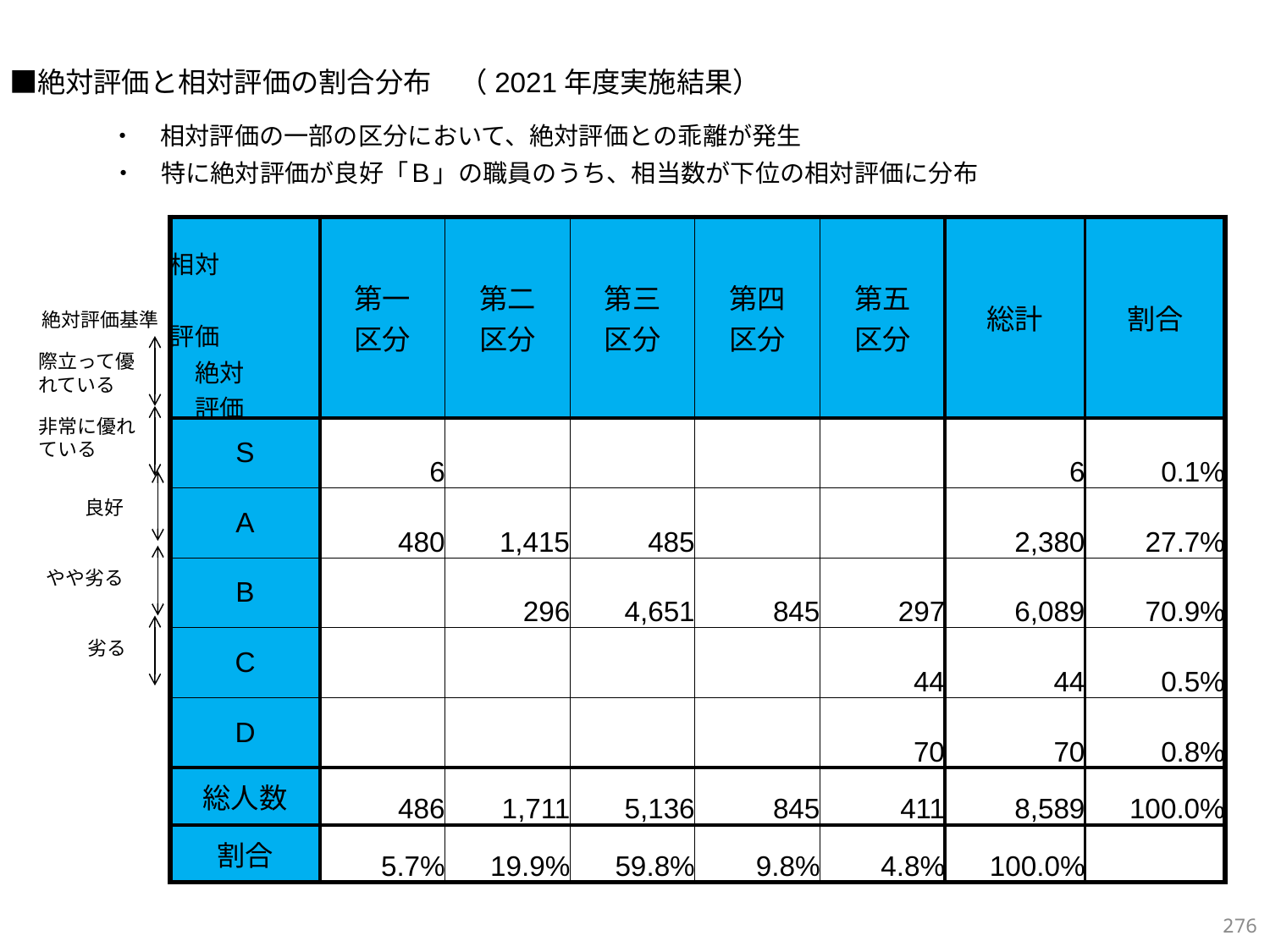

■絶対評価と相対評価の割合分布　（2021年度実施結果）
・　相対評価の一部の区分において、絶対評価との乖離が発生
・　特に絶対評価が良好「Ｂ」の職員のうち、相当数が下位の相対評価に分布
| 相対 　　　　　 評価 　絶対 　評価 | 第一 区分 | 第二 区分 | 第三 区分 | 第四 区分 | 第五 区分 | 総計 | 割合 |
| --- | --- | --- | --- | --- | --- | --- | --- |
| S | 6 |  |  |  |  | 6 | 0.1% |
| A | 480 | 1,415 | 485 |  |  | 2,380 | 27.7% |
| B |  | 296 | 4,651 | 845 | 297 | 6,089 | 70.9% |
| C |  |  |  |  | 44 | 44 | 0.5% |
| D |  |  |  |  | 70 | 70 | 0.8% |
| 総人数 | 486 | 1,711 | 5,136 | 845 | 411 | 8,589 | 100.0% |
| 割合 | 5.7% | 19.9% | 59.8% | 9.8% | 4.8% | 100.0% |  |
絶対評価基準
際立って優れている
非常に優れている
良好
やや劣る
劣る
276